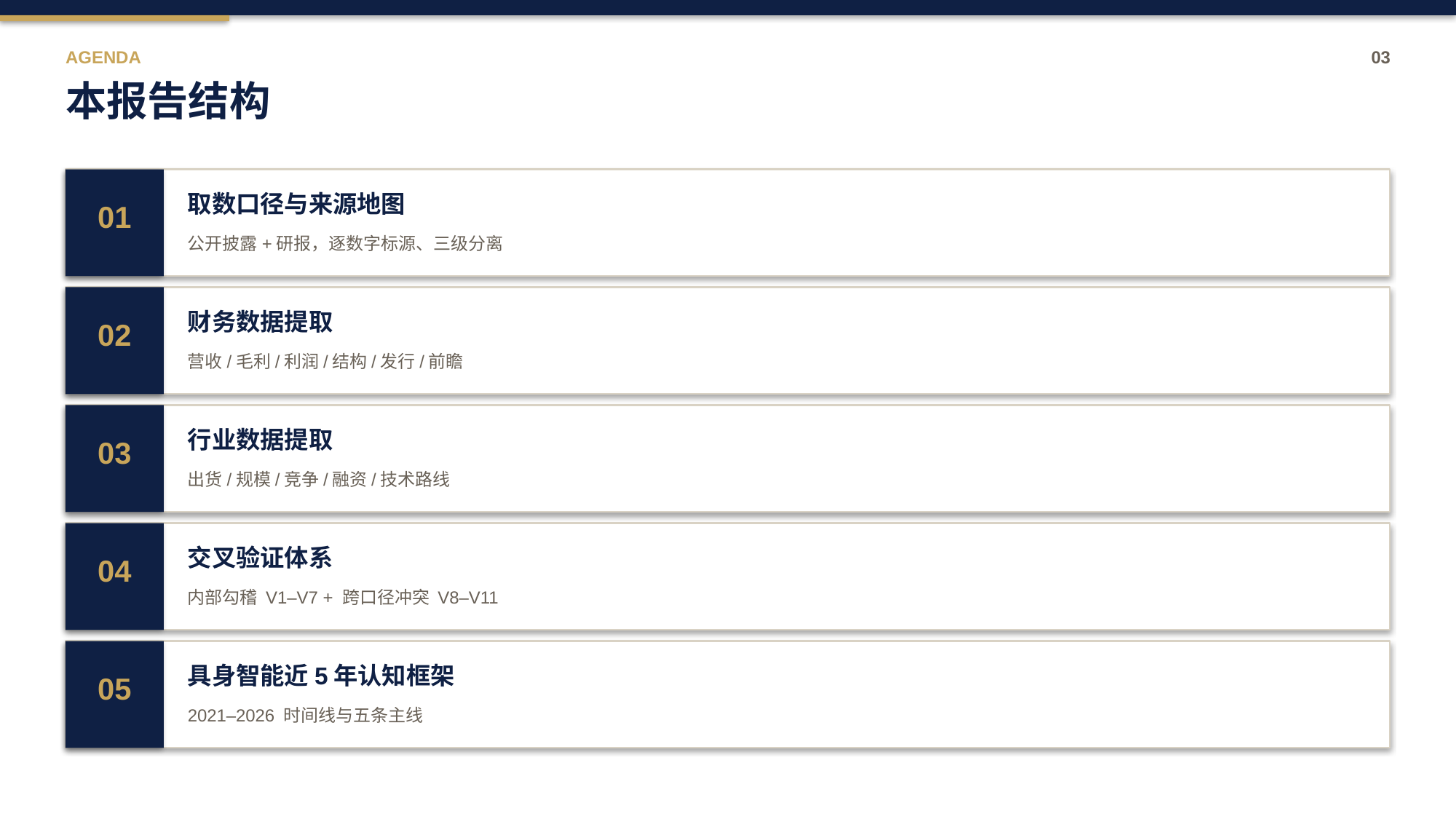

AGENDA
03
本报告结构

取数口径与来源地图
01
公开披露+研报，逐数字标源、三级分离

财务数据提取
02
营收/毛利/利润/结构/发行/前瞻

行业数据提取
03
出货/规模/竞争/融资/技术路线

交叉验证体系
04
内部勾稽 V1–V7 + 跨口径冲突 V8–V11

具身智能近5年认知框架
05
2021–2026 时间线与五条主线